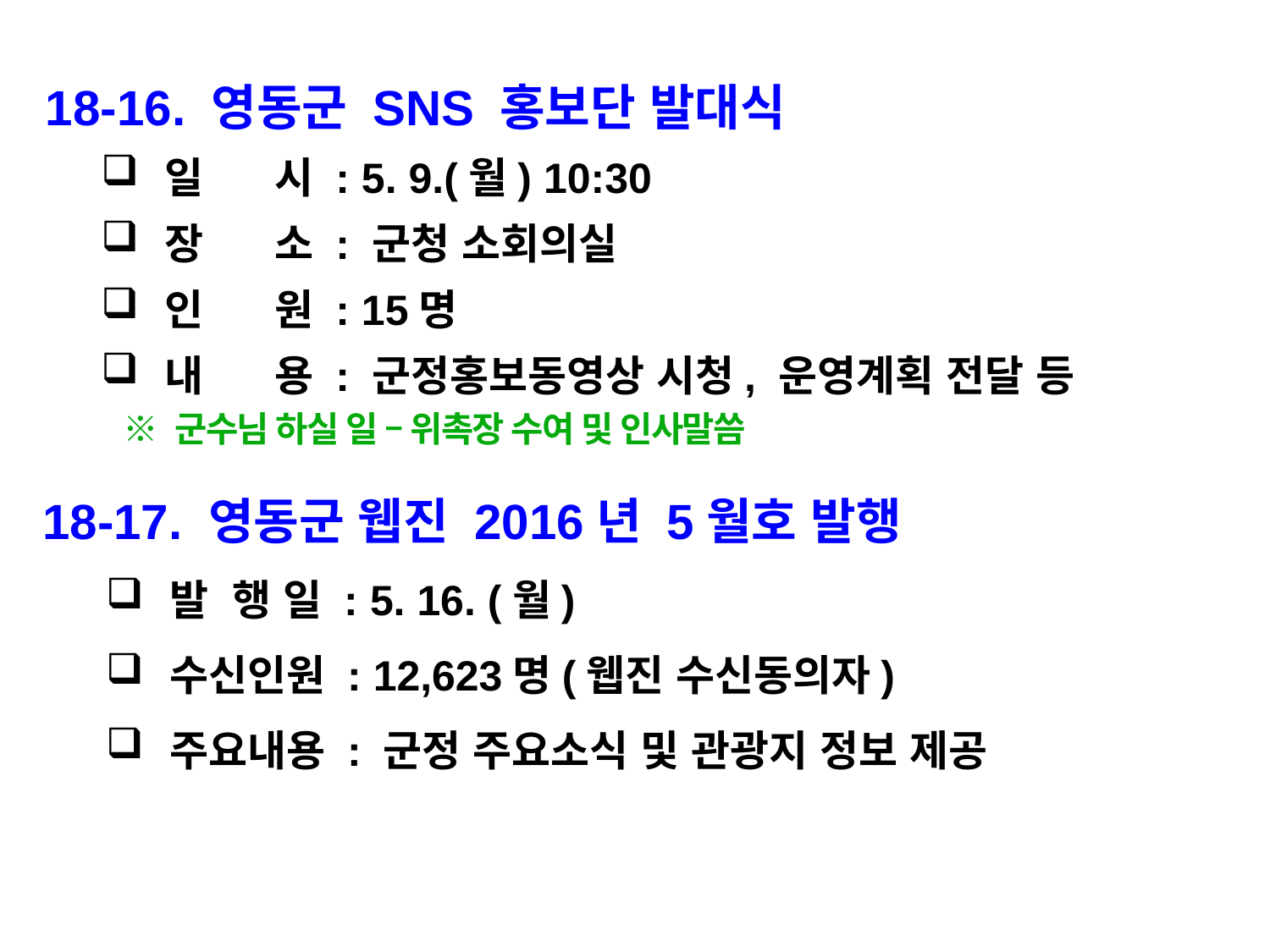

18-16. 영동군 SNS 홍보단 발대식
일      시 : 5. 9.(월) 10:30
장      소 : 군청 소회의실
인      원 : 15명
내      용 : 군정홍보동영상 시청, 운영계획 전달 등
  ※ 군수님 하실 일 – 위촉장 수여 및 인사말씀

18-17. 영동군 웹진 2016년 5월호 발행
발  행 일 : 5. 16. (월)
수신인원 : 12,623명(웹진 수신동의자)
주요내용 : 군정 주요소식 및 관광지 정보 제공